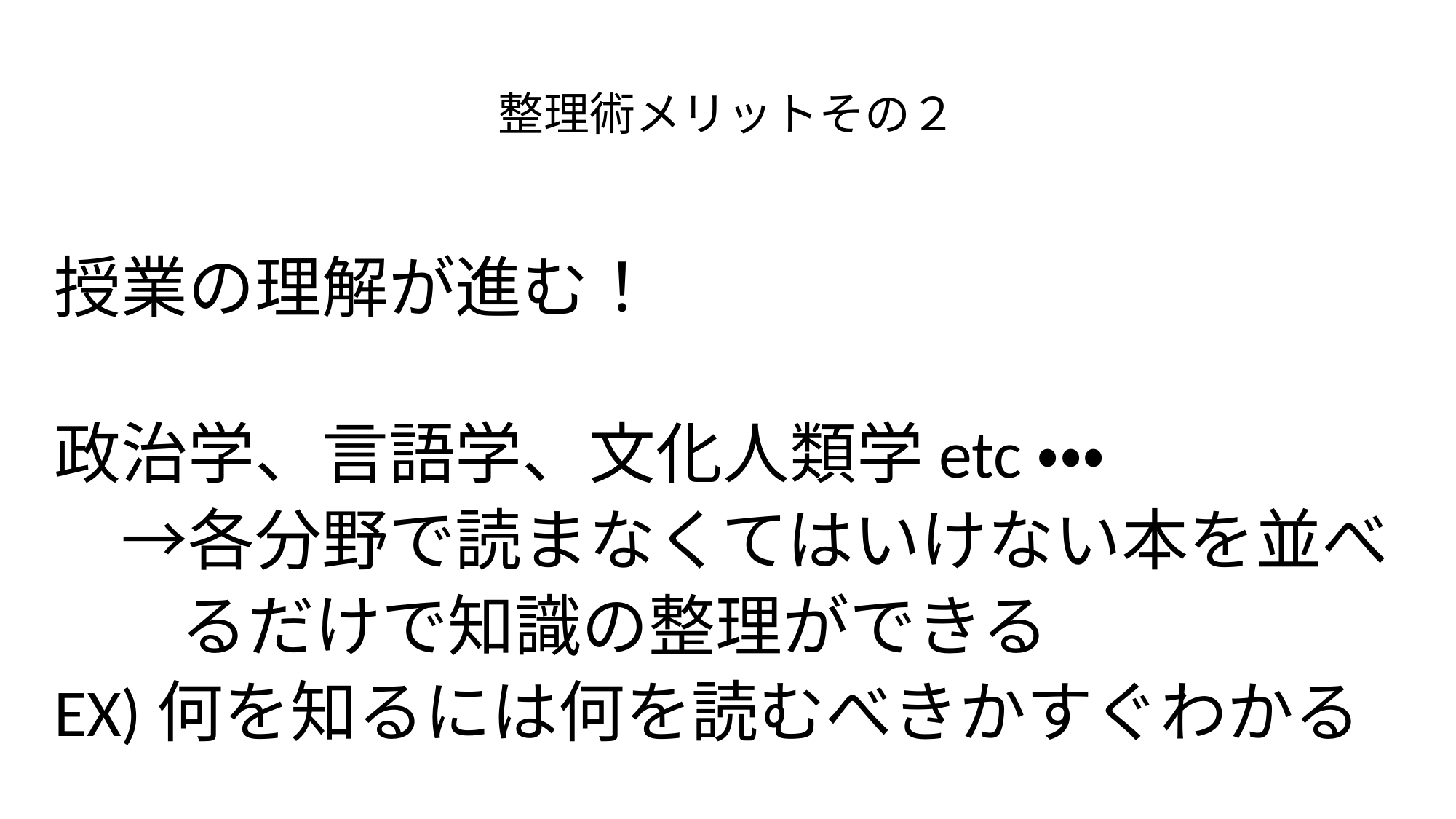

# 整理術メリットその２
授業の理解が進む！
政治学、言語学、文化人類学etc・・・
　→各分野で読まなくてはいけない本を並べ
　    るだけで知識の整理ができる
EX)何を知るには何を読むべきかすぐわかる